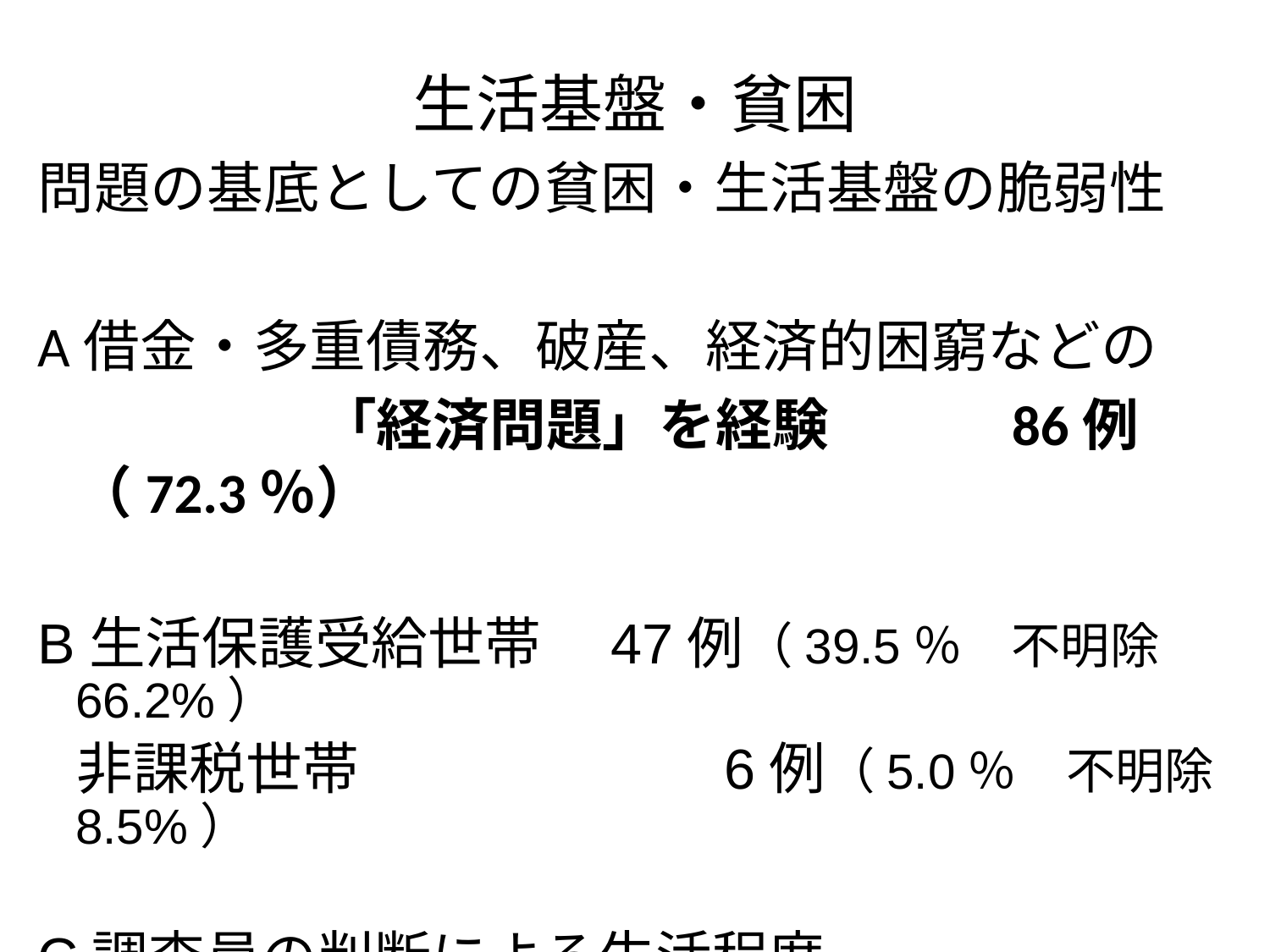

生活基盤・貧困
問題の基底としての貧困・生活基盤の脆弱性

A借金・多重債務、破産、経済的困窮などの
　　　　　「経済問題」を経験　　　86例（72.3％）

B生活保護受給世帯　47例（39.5％　不明除66.2%）
  非課税世帯　　　　 　　6例（5.0％　不明除8.5%）

C調査員の判断による生活程度
　　　　　　　　　　　　　　　困難 65例（54.6％）